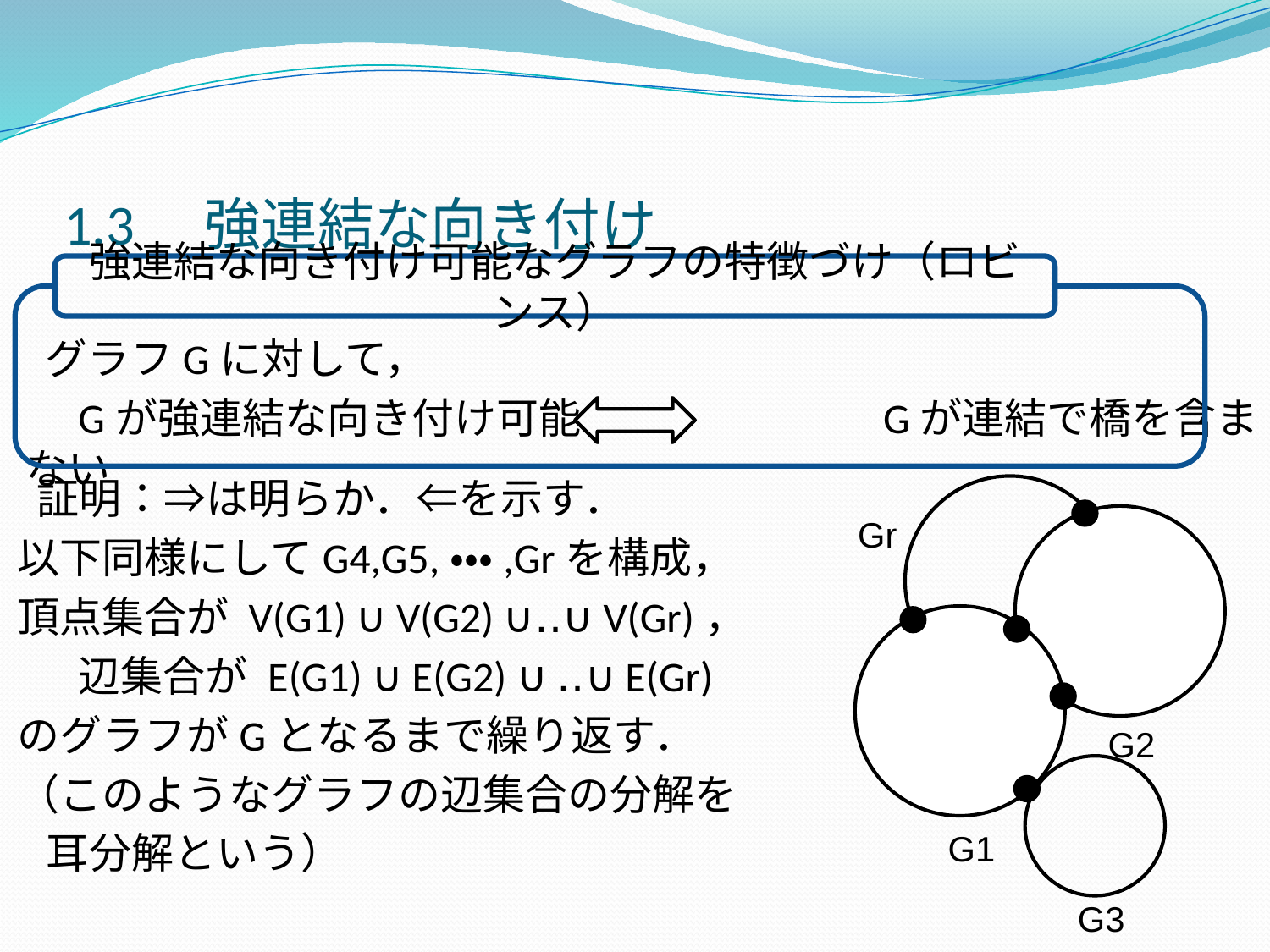

# 1.3　強連結な向き付け
強連結な向き付け可能なグラフの特徴づけ（ロビンス）

 グラフGに対して，
　Gが強連結な向き付け可能    　　　　　　Gが連結で橋を含まない

 証明：⇒は明らか．⇐を示す．
以下同様にしてG4,G5,・・・,Grを構成，
頂点集合が V(G1) ∪ V(G2) ∪‥∪ V(Gr)，
　  辺集合が E(G1) ∪ E(G2) ∪ ‥∪ E(Gr)
のグラフがGとなるまで繰り返す．
（このようなグラフの辺集合の分解を
  耳分解という）

Gr

G2

G1
G3